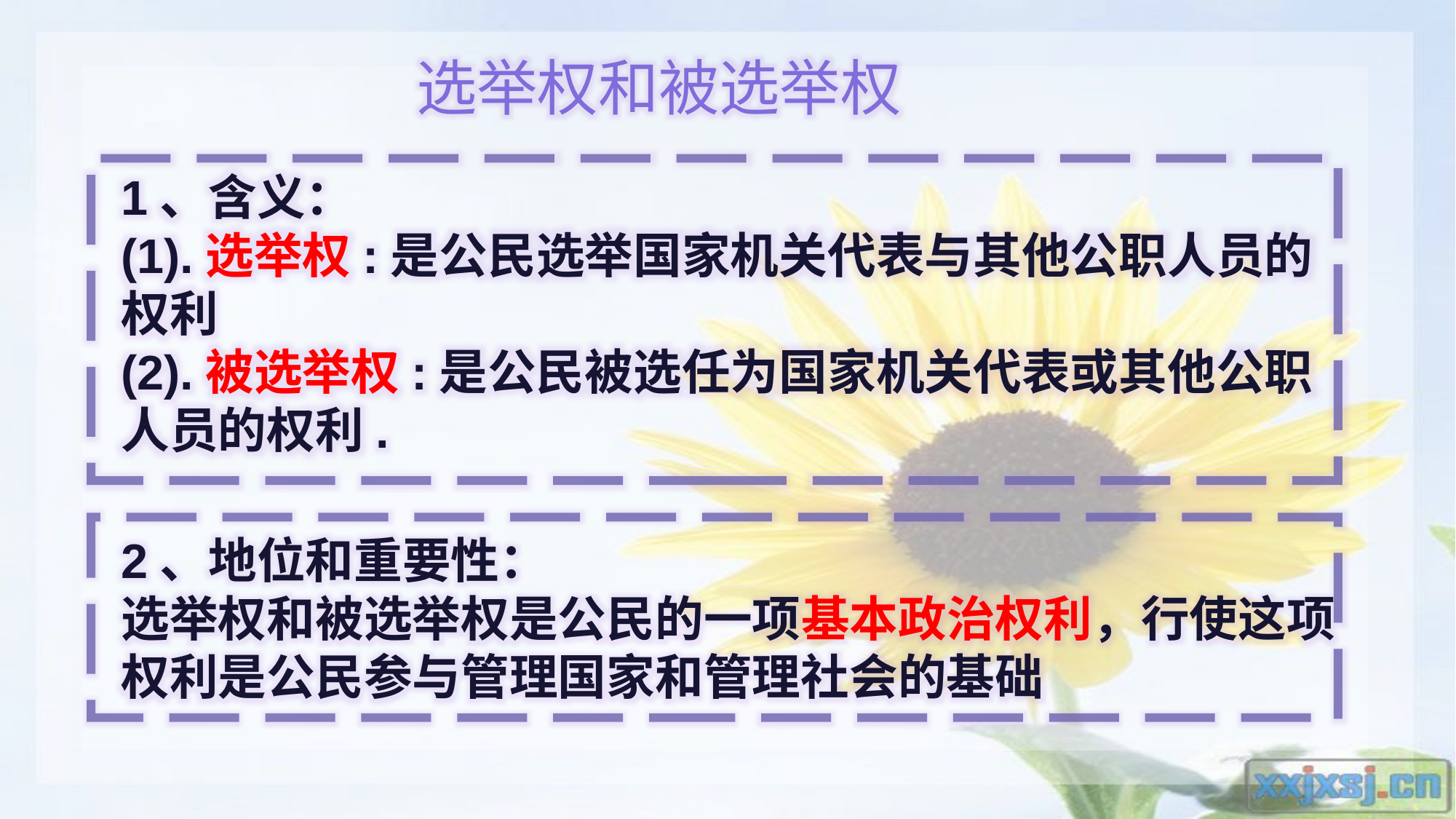

选举权和被选举权

1、含义：
(1).选举权:是公民选举国家机关代表与其他公职人员的权利
(2).被选举权:是公民被选任为国家机关代表或其他公职人员的权利.

2、地位和重要性：
选举权和被选举权是公民的一项基本政治权利，行使这项权利是公民参与管理国家和管理社会的基础